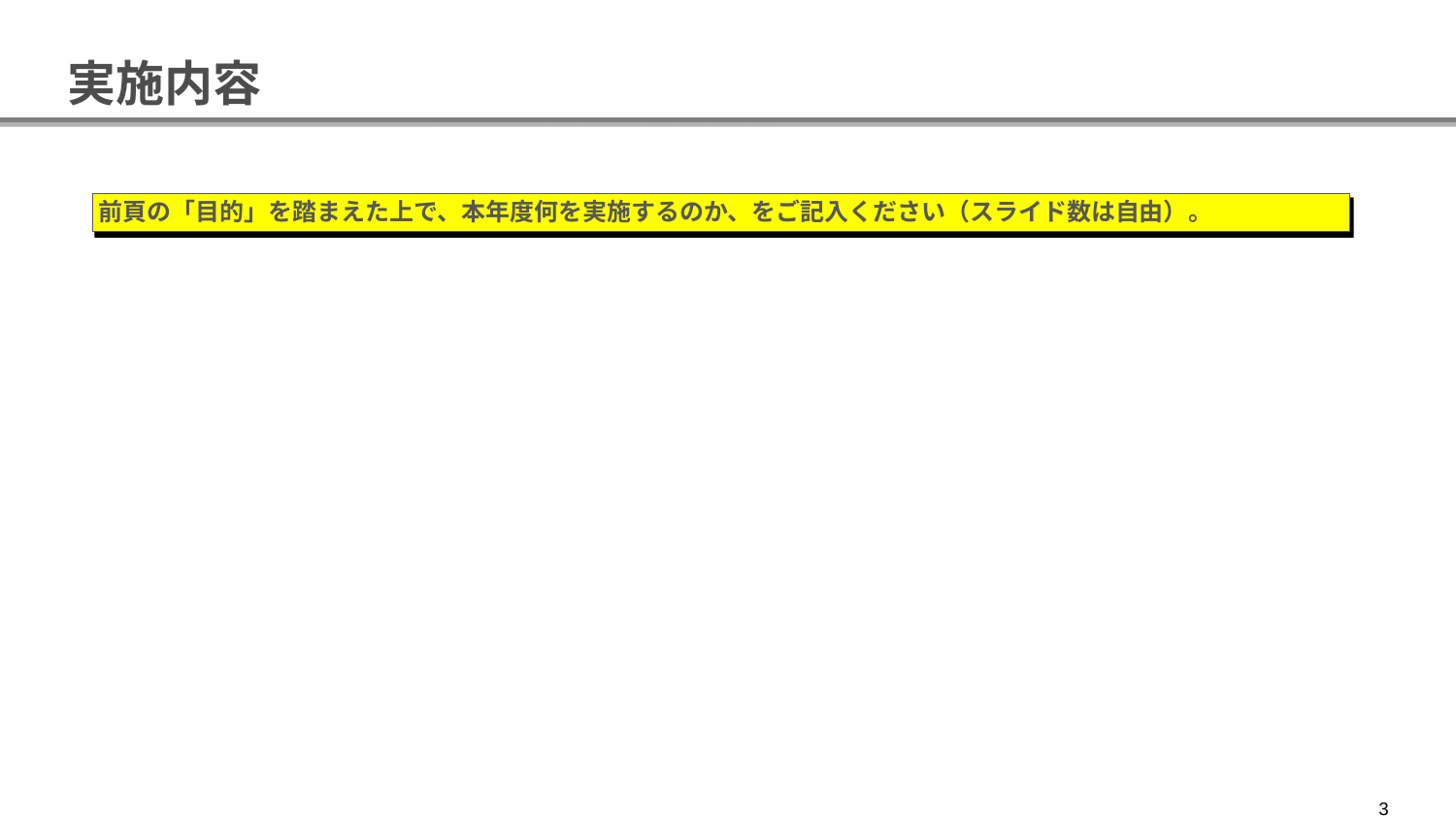

# 実施内容
前頁の「目的」を踏まえた上で、本年度何を実施するのか、をご記入ください（スライド数は自由）。